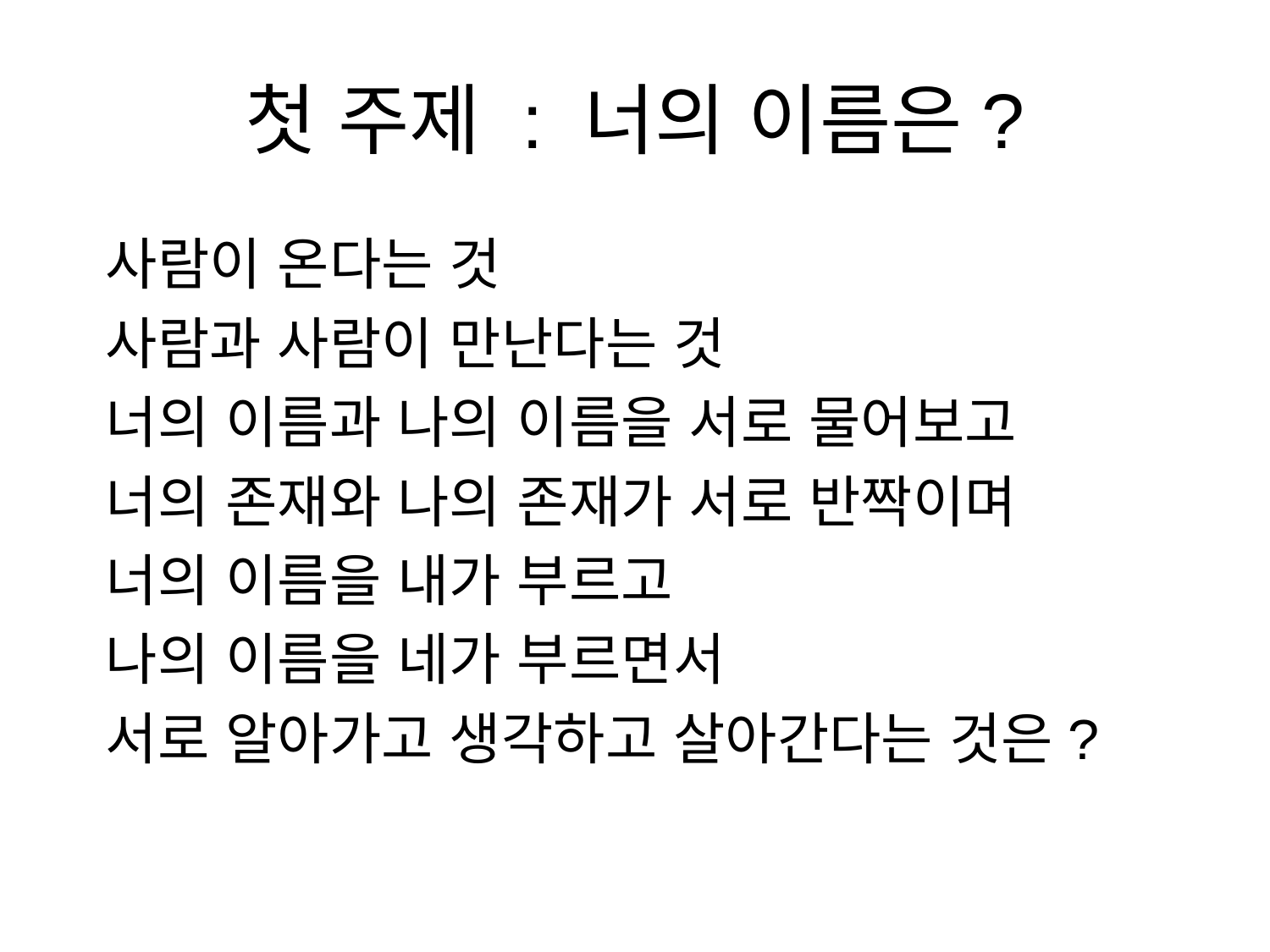

# 첫 주제 : 너의 이름은?
 사람이 온다는 것
 사람과 사람이 만난다는 것
 너의 이름과 나의 이름을 서로 물어보고
 너의 존재와 나의 존재가 서로 반짝이며
 너의 이름을 내가 부르고
 나의 이름을 네가 부르면서
 서로 알아가고 생각하고 살아간다는 것은?